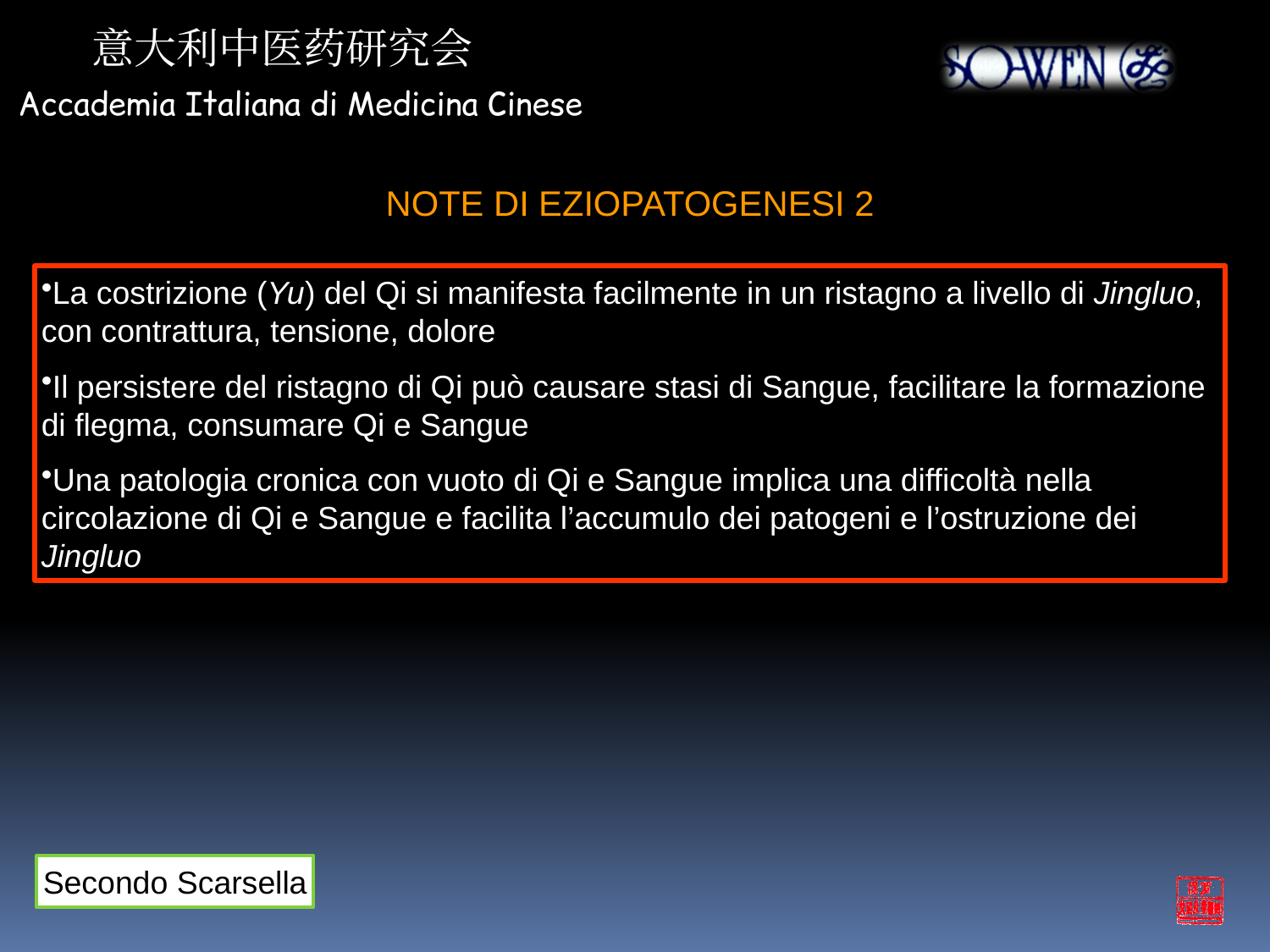

意大利中医药研究会
Accademia Italiana di Medicina Cinese
NOTE DI EZIOPATOGENESI 2
La costrizione (Yu) del Qi si manifesta facilmente in un ristagno a livello di Jingluo, con contrattura, tensione, dolore
Il persistere del ristagno di Qi può causare stasi di Sangue, facilitare la formazione di flegma, consumare Qi e Sangue
Una patologia cronica con vuoto di Qi e Sangue implica una difficoltà nella circolazione di Qi e Sangue e facilita l’accumulo dei patogeni e l’ostruzione dei Jingluo
Secondo Scarsella